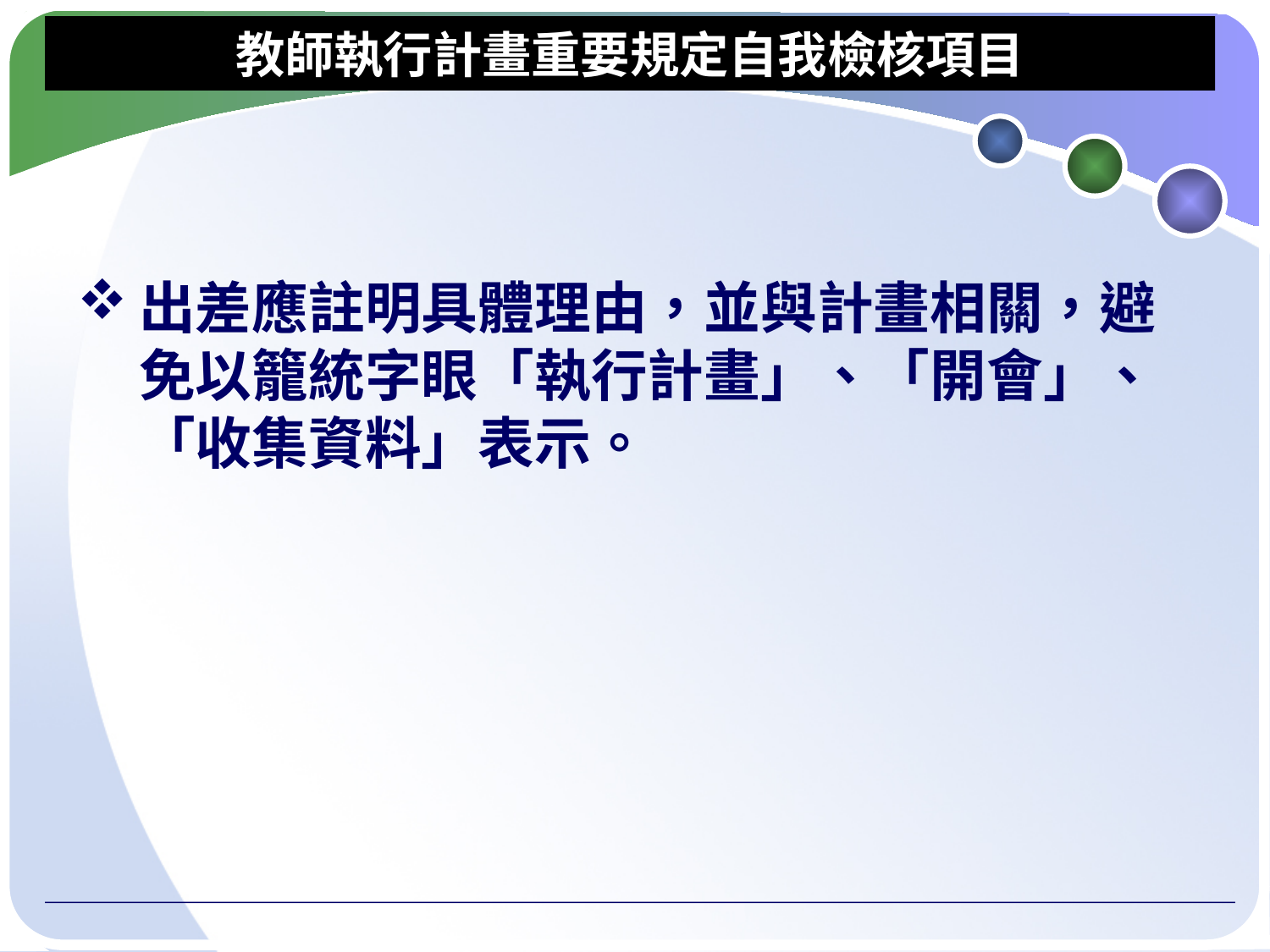

# 教師執行計畫重要規定自我檢核項目
出差應註明具體理由，並與計畫相關，避免以籠統字眼「執行計畫」、「開會」、「收集資料」表示。